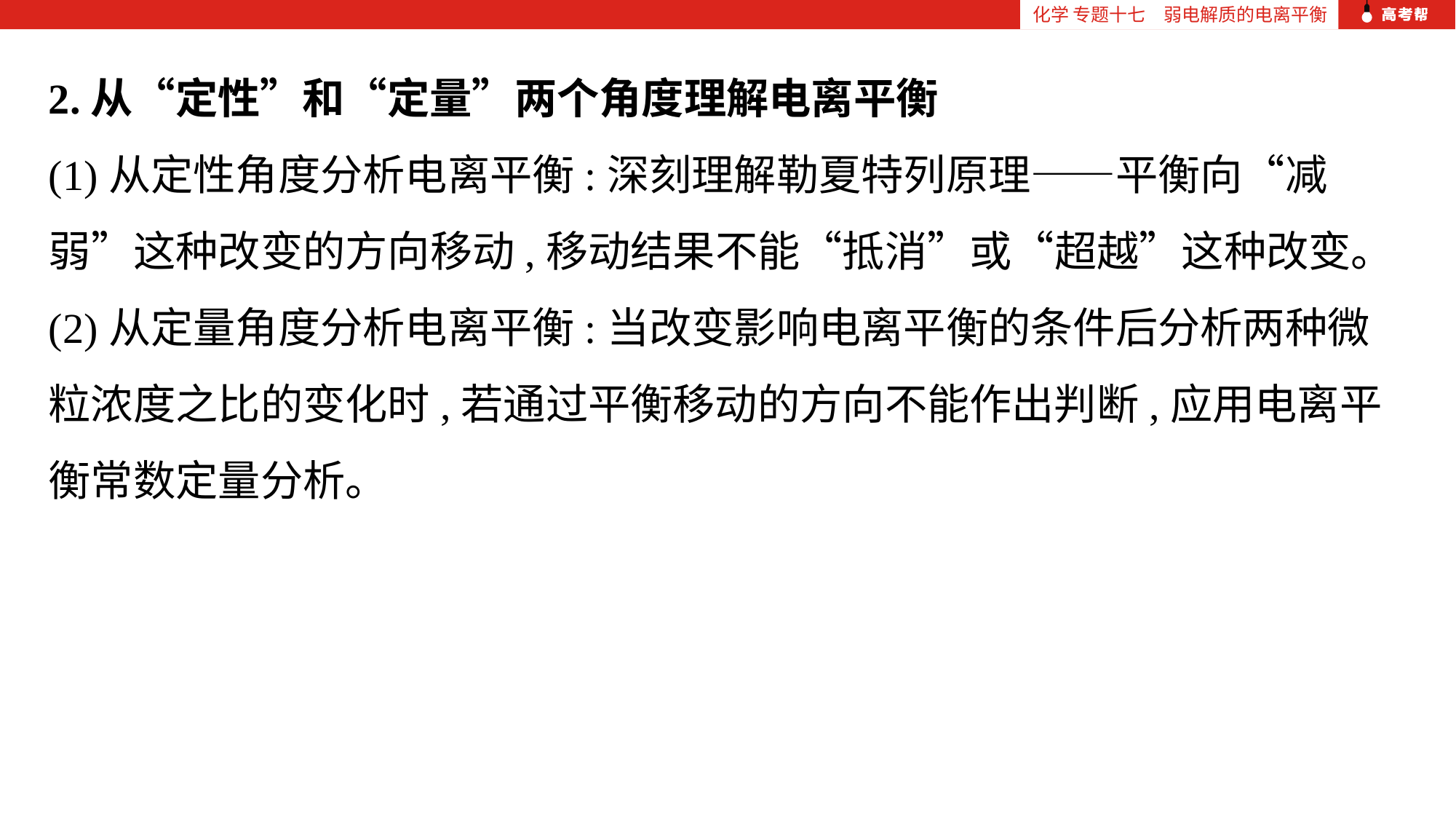

化学 专题十七　弱电解质的电离平衡
2.从“定性”和“定量”两个角度理解电离平衡
(1)从定性角度分析电离平衡:深刻理解勒夏特列原理——平衡向“减弱”这种改变的方向移动,移动结果不能“抵消”或“超越”这种改变。
(2)从定量角度分析电离平衡:当改变影响电离平衡的条件后分析两种微粒浓度之比的变化时,若通过平衡移动的方向不能作出判断,应用电离平衡常数定量分析。